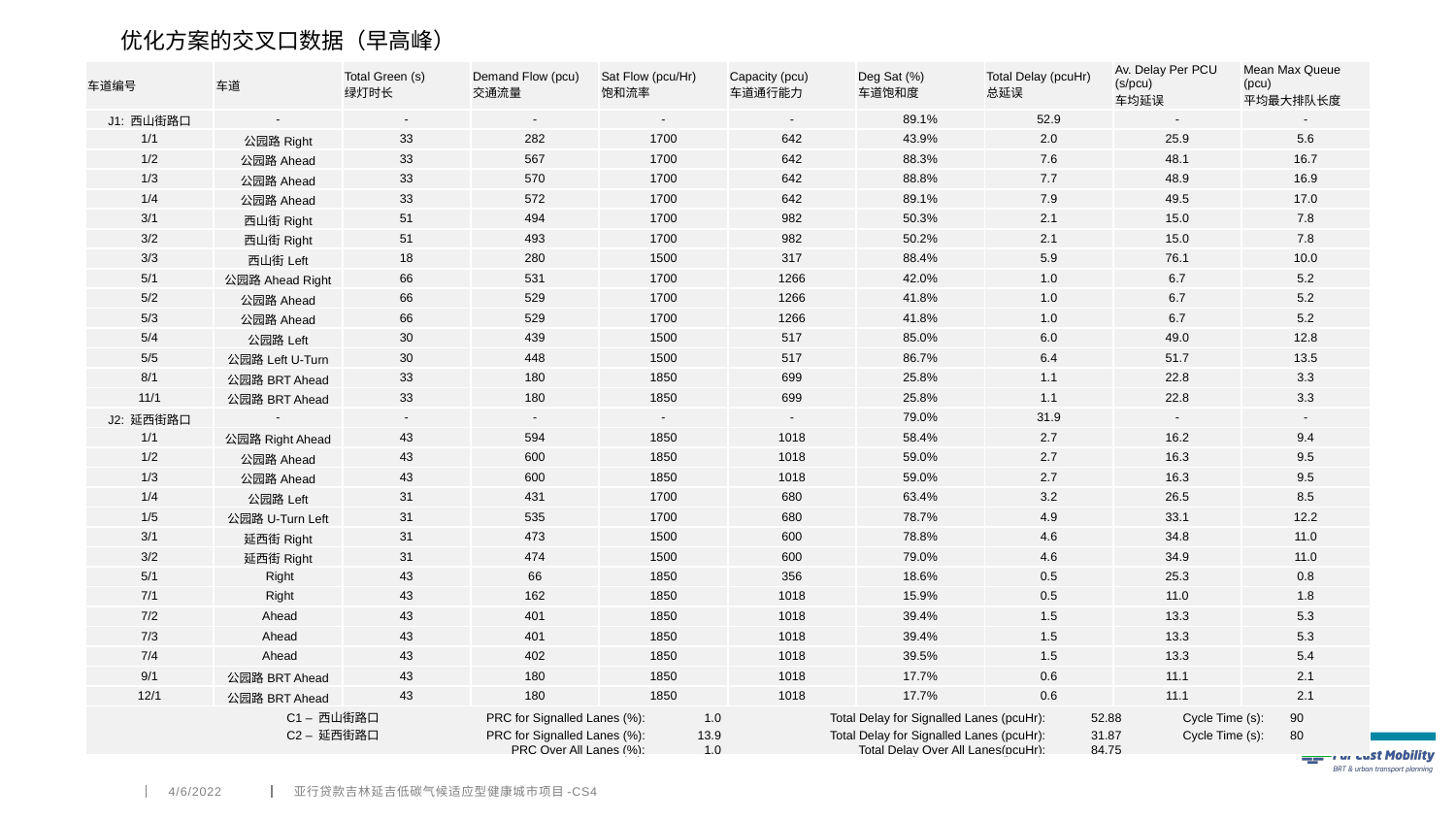

优化方案的交叉口数据（早高峰）
| 车道编号 | 车道 | Total Green (s) 绿灯时长 | Demand Flow (pcu) 交通流量 | Sat Flow (pcu/Hr) 饱和流率 | Capacity (pcu) 车道通行能力 | Deg Sat (%) 车道饱和度 | Total Delay (pcuHr) 总延误 | Av. Delay Per PCU (s/pcu) 车均延误 | Mean Max Queue (pcu) 平均最大排队长度 |
| --- | --- | --- | --- | --- | --- | --- | --- | --- | --- |
| J1: 西山街路口 | - | - | - | - | - | 89.1% | 52.9 | - | - |
| 1/1 | 公园路Right | 33 | 282 | 1700 | 642 | 43.9% | 2.0 | 25.9 | 5.6 |
| 1/2 | 公园路Ahead | 33 | 567 | 1700 | 642 | 88.3% | 7.6 | 48.1 | 16.7 |
| 1/3 | 公园路Ahead | 33 | 570 | 1700 | 642 | 88.8% | 7.7 | 48.9 | 16.9 |
| 1/4 | 公园路Ahead | 33 | 572 | 1700 | 642 | 89.1% | 7.9 | 49.5 | 17.0 |
| 3/1 | 西山街Right | 51 | 494 | 1700 | 982 | 50.3% | 2.1 | 15.0 | 7.8 |
| 3/2 | 西山街Right | 51 | 493 | 1700 | 982 | 50.2% | 2.1 | 15.0 | 7.8 |
| 3/3 | 西山街Left | 18 | 280 | 1500 | 317 | 88.4% | 5.9 | 76.1 | 10.0 |
| 5/1 | 公园路Ahead Right | 66 | 531 | 1700 | 1266 | 42.0% | 1.0 | 6.7 | 5.2 |
| 5/2 | 公园路Ahead | 66 | 529 | 1700 | 1266 | 41.8% | 1.0 | 6.7 | 5.2 |
| 5/3 | 公园路Ahead | 66 | 529 | 1700 | 1266 | 41.8% | 1.0 | 6.7 | 5.2 |
| 5/4 | 公园路Left | 30 | 439 | 1500 | 517 | 85.0% | 6.0 | 49.0 | 12.8 |
| 5/5 | 公园路Left U-Turn | 30 | 448 | 1500 | 517 | 86.7% | 6.4 | 51.7 | 13.5 |
| 8/1 | 公园路BRT Ahead | 33 | 180 | 1850 | 699 | 25.8% | 1.1 | 22.8 | 3.3 |
| 11/1 | 公园路BRT Ahead | 33 | 180 | 1850 | 699 | 25.8% | 1.1 | 22.8 | 3.3 |
| J2: 延西街路口 | - | - | - | - | - | 79.0% | 31.9 | - | - |
| 1/1 | 公园路Right Ahead | 43 | 594 | 1850 | 1018 | 58.4% | 2.7 | 16.2 | 9.4 |
| 1/2 | 公园路Ahead | 43 | 600 | 1850 | 1018 | 59.0% | 2.7 | 16.3 | 9.5 |
| 1/3 | 公园路Ahead | 43 | 600 | 1850 | 1018 | 59.0% | 2.7 | 16.3 | 9.5 |
| 1/4 | 公园路Left | 31 | 431 | 1700 | 680 | 63.4% | 3.2 | 26.5 | 8.5 |
| 1/5 | 公园路U-Turn Left | 31 | 535 | 1700 | 680 | 78.7% | 4.9 | 33.1 | 12.2 |
| 3/1 | 延西街Right | 31 | 473 | 1500 | 600 | 78.8% | 4.6 | 34.8 | 11.0 |
| 3/2 | 延西街Right | 31 | 474 | 1500 | 600 | 79.0% | 4.6 | 34.9 | 11.0 |
| 5/1 | Right | 43 | 66 | 1850 | 356 | 18.6% | 0.5 | 25.3 | 0.8 |
| 7/1 | Right | 43 | 162 | 1850 | 1018 | 15.9% | 0.5 | 11.0 | 1.8 |
| 7/2 | Ahead | 43 | 401 | 1850 | 1018 | 39.4% | 1.5 | 13.3 | 5.3 |
| 7/3 | Ahead | 43 | 401 | 1850 | 1018 | 39.4% | 1.5 | 13.3 | 5.3 |
| 7/4 | Ahead | 43 | 402 | 1850 | 1018 | 39.5% | 1.5 | 13.3 | 5.4 |
| 9/1 | 公园路BRT Ahead | 43 | 180 | 1850 | 1018 | 17.7% | 0.6 | 11.1 | 2.1 |
| 12/1 | 公园路BRT Ahead | 43 | 180 | 1850 | 1018 | 17.7% | 0.6 | 11.1 | 2.1 |
| C1 – 西山街路口 PRC for Signalled Lanes (%): 1.0 Total Delay for Signalled Lanes (pcuHr): 52.88 Cycle Time (s): 90 C2 – 延西街路口 PRC for Signalled Lanes (%): 13.9 Total Delay for Signalled Lanes (pcuHr): 31.87 Cycle Time (s): 80 PRC Over All Lanes (%): 1.0 Total Delay Over All Lanes(pcuHr): 84.75 |  |  |  |  |  |  |  |  |  |
4/6/2022
亚行贷款吉林延吉低碳气候适应型健康城市项目-CS4